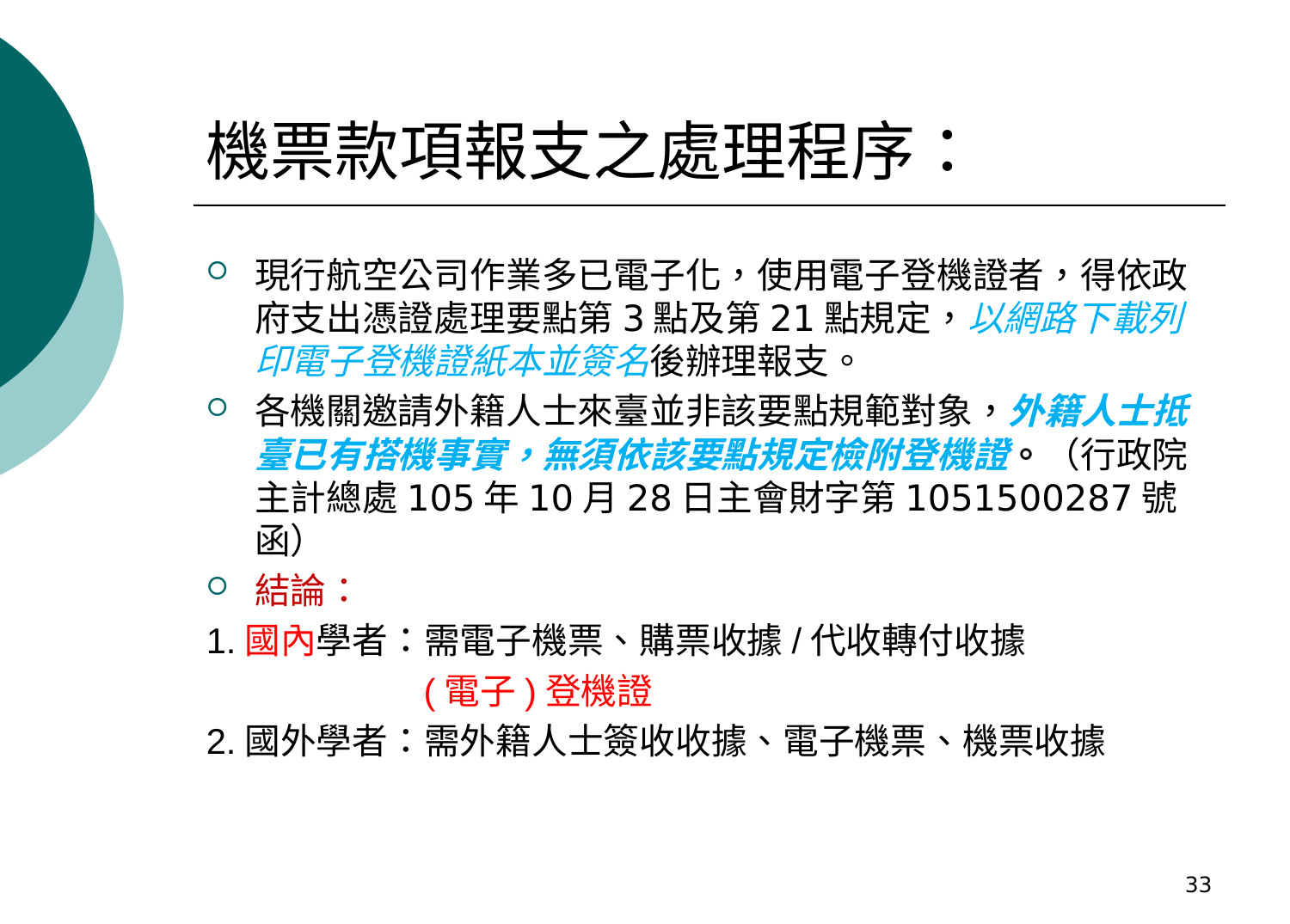

# 機票款項報支之處理程序：
現行航空公司作業多已電子化，使用電子登機證者，得依政府支出憑證處理要點第3點及第21點規定，以網路下載列印電子登機證紙本並簽名後辦理報支。
各機關邀請外籍人士來臺並非該要點規範對象，外籍人士抵臺已有搭機事實，無須依該要點規定檢附登機證。（行政院主計總處105年10月28日主會財字第1051500287號函）
結論：
1.國內學者：需電子機票、購票收據/代收轉付收據
                      (電子)登機證
2.國外學者：需外籍人士簽收收據、電子機票、機票收據

33